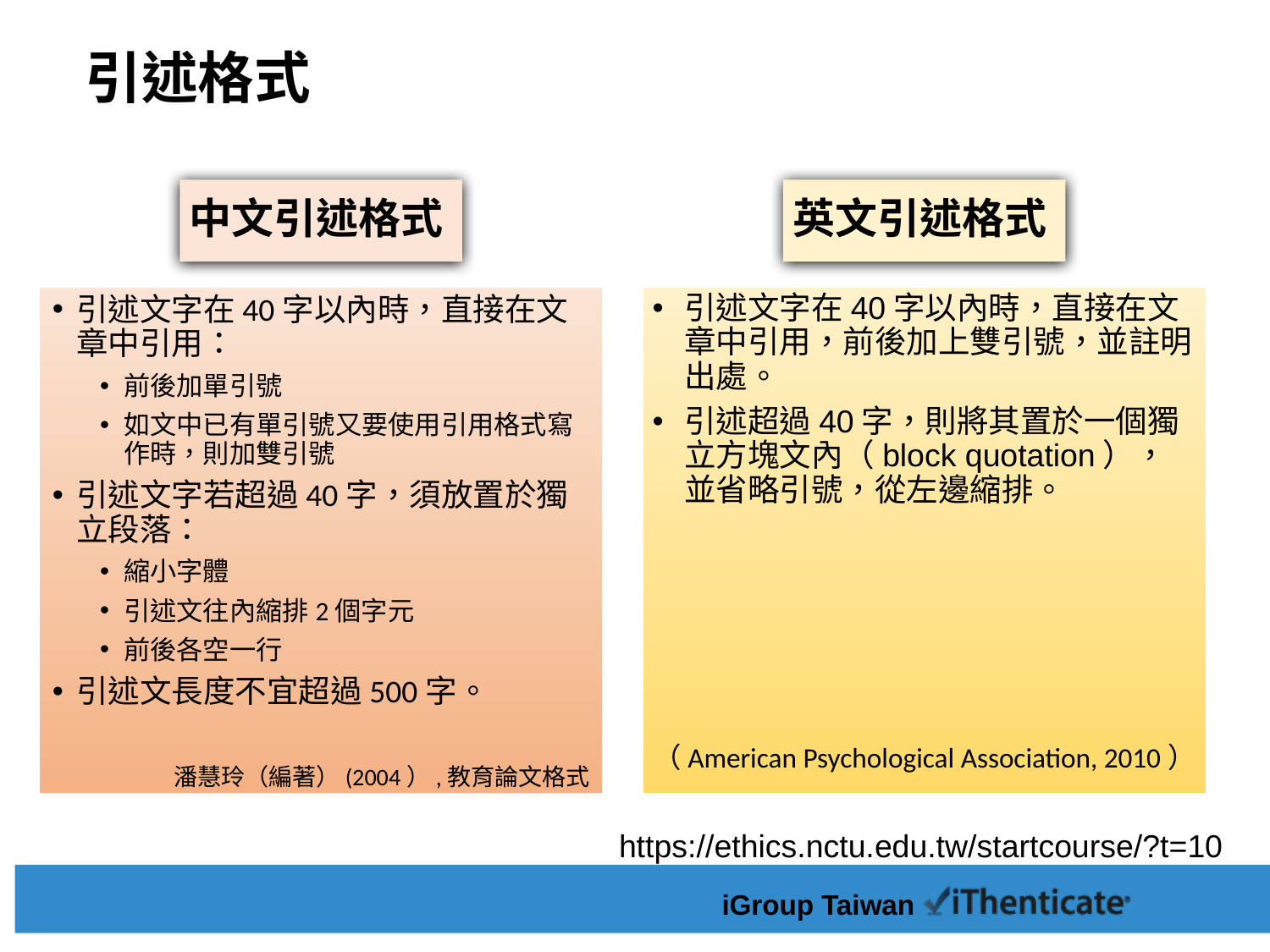

# 引述格式
中文引述格式
英文引述格式
引述文字在40字以內時，直接在文章中引用：
前後加單引號
如文中已有單引號又要使用引用格式寫作時，則加雙引號
引述文字若超過40字，須放置於獨立段落：
縮小字體
引述文往內縮排2個字元
前後各空一行
引述文長度不宜超過500字。

潘慧玲（編著）(2004）,教育論文格式
引述文字在40字以內時，直接在文章中引用，前後加上雙引號，並註明出處。
引述超過40字，則將其置於一個獨立方塊文內（block quotation），並省略引號，從左邊縮排。

（American Psychological Association, 2010）
https://ethics.nctu.edu.tw/startcourse/?t=10